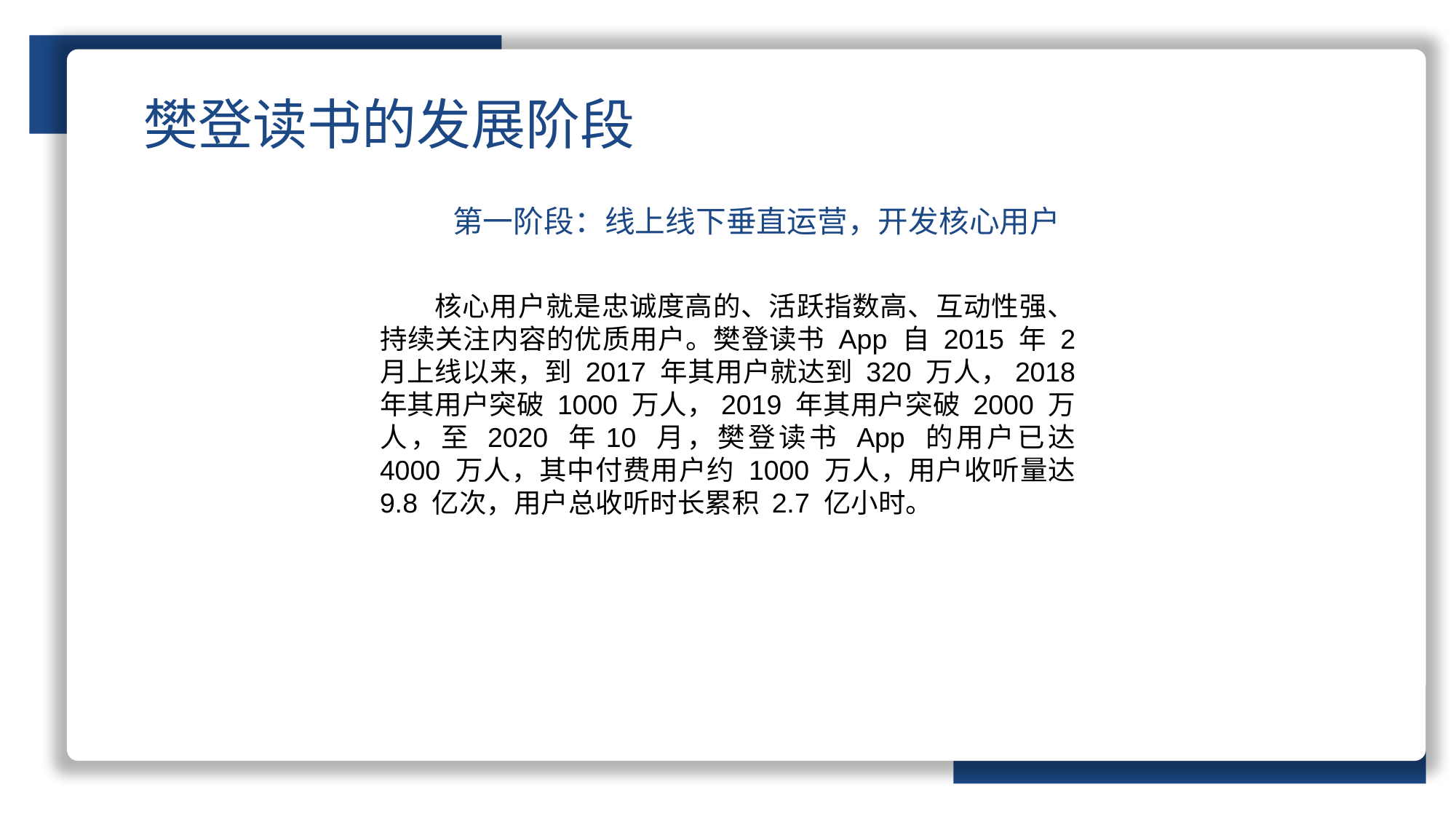

樊登读书的发展阶段
第一阶段：线上线下垂直运营，开发核心用户
       核心用户就是忠诚度高的、活跃指数高、互动性强、持续关注内容的优质用户。樊登读书 App 自 2015 年 2 月上线以来，到 2017 年其用户就达到 320 万人，2018 年其用户突破 1000 万人，2019 年其用户突破 2000 万人，至 2020 年10 月，樊登读书 App 的用户已达 4000 万人，其中付费用户约 1000 万人，用户收听量达 9.8 亿次，用户总收听时长累积 2.7 亿小时。